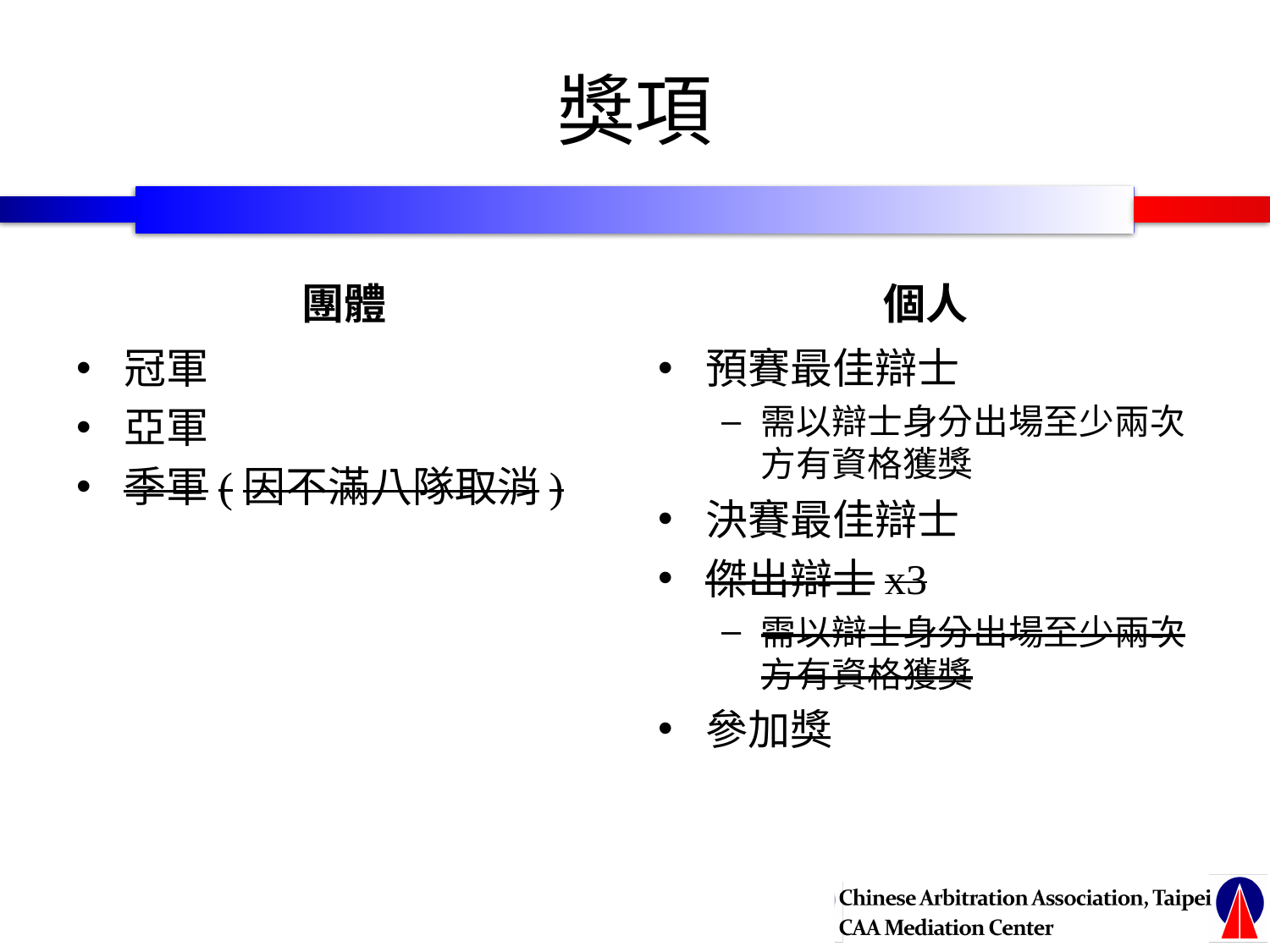

# 獎項
團體
個人
冠軍
亞軍
季軍(因不滿八隊取消)
預賽最佳辯士
需以辯士身分出場至少兩次方有資格獲獎
決賽最佳辯士
傑出辯士x3
需以辯士身分出場至少兩次方有資格獲獎
參加獎